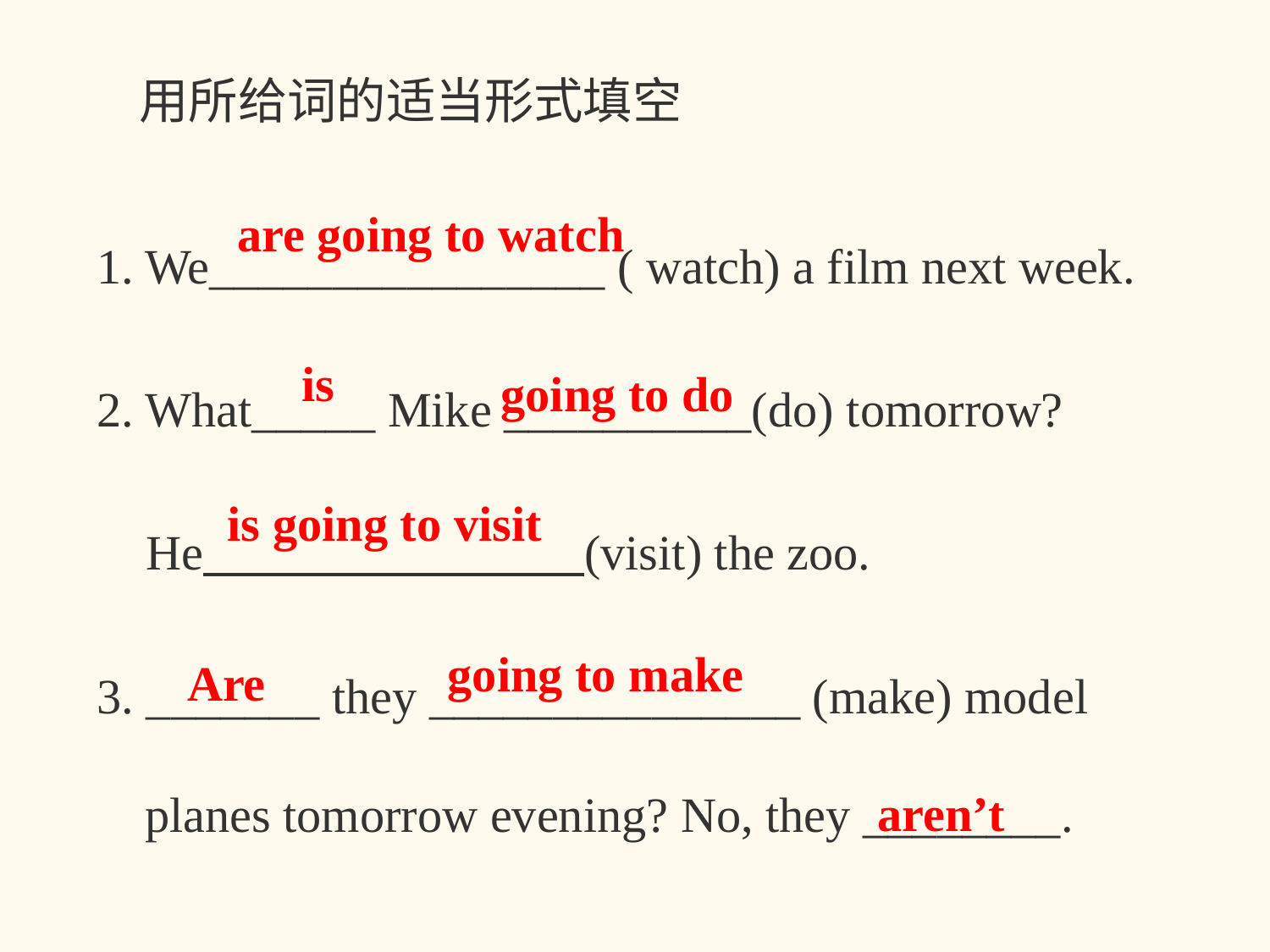

用所给词的适当形式填空
We________________ ( watch) a film next week.
What_____ Mike __________(do) tomorrow?
    He                               (visit) the zoo.
3. _______ they _______________ (make) model planes tomorrow evening? No, they ________.
are going to watch
is
going to do
is going to visit
going to make
Are
aren’t